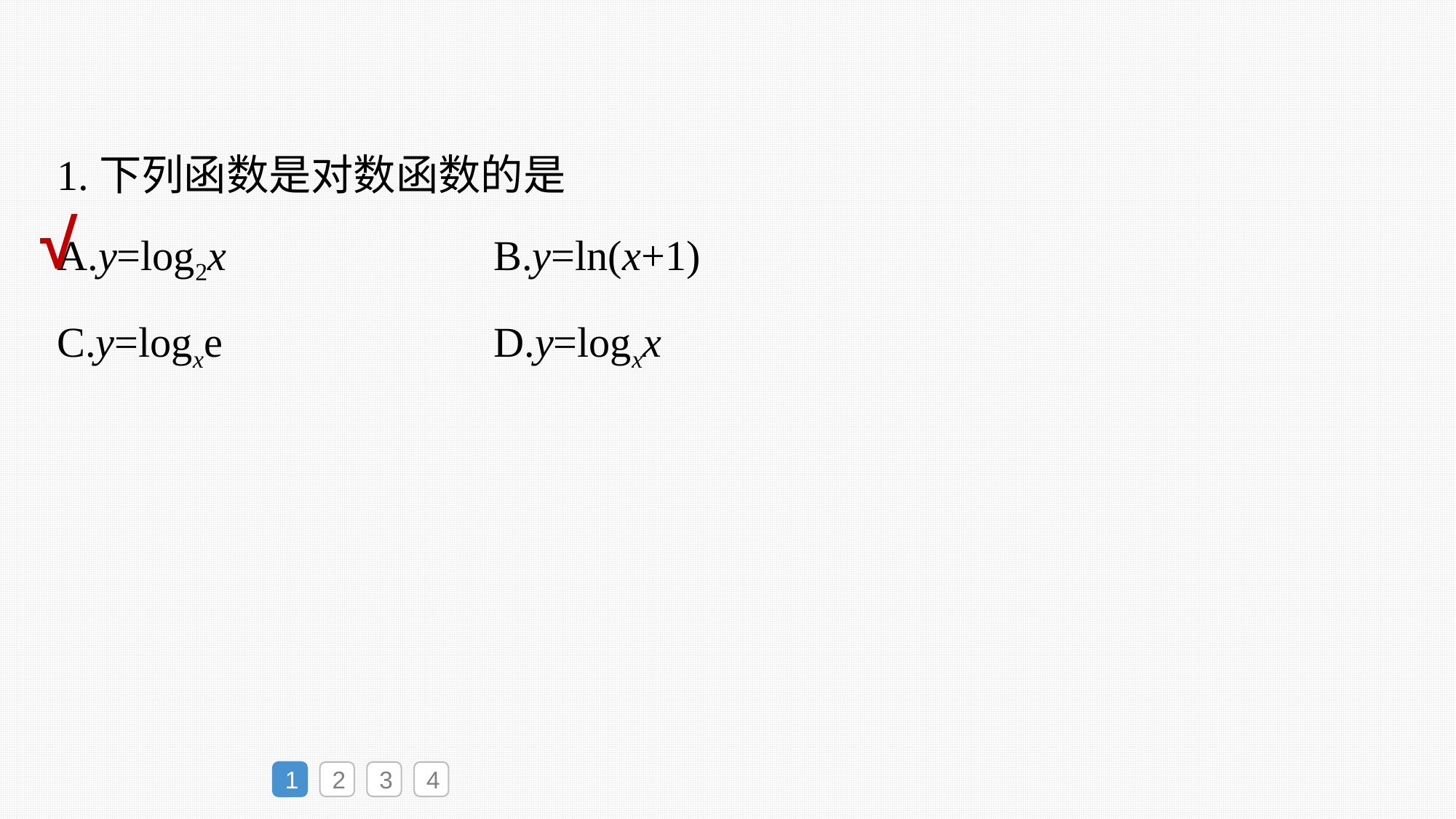

1.下列函数是对数函数的是
A.y=log2x			B.y=ln(x+1)
C.y=logxe			D.y=logxx
√
1
2
3
4